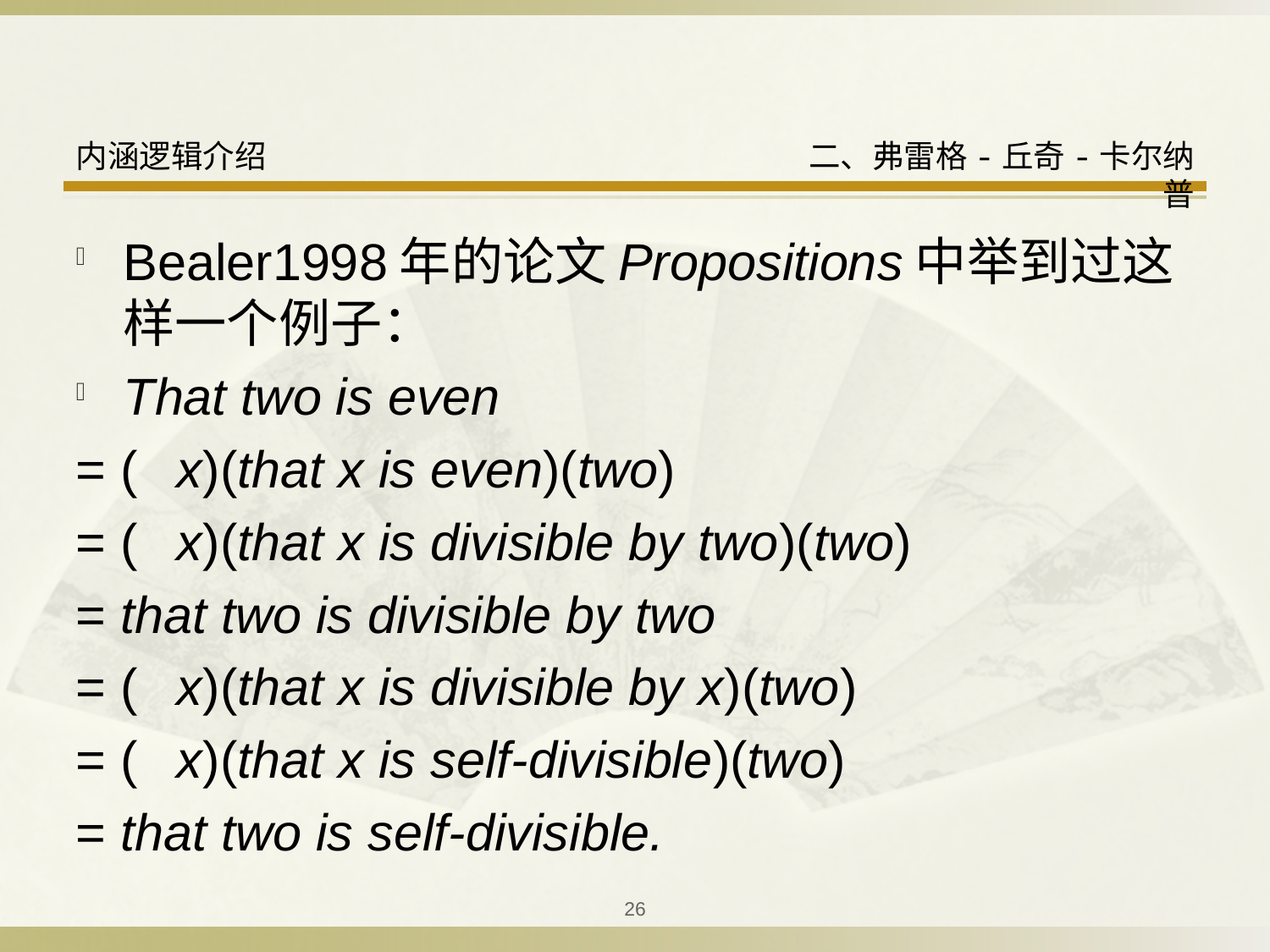

Bealer1998年的论文Propositions中举到过这样一个例子：
That two is even
= (λx)(that x is even)(two)
= (λx)(that x is divisible by two)(two)
= that two is divisible by two
= (λx)(that x is divisible by x)(two)
= (λx)(that x is self-divisible)(two)
= that two is self-divisible.
26